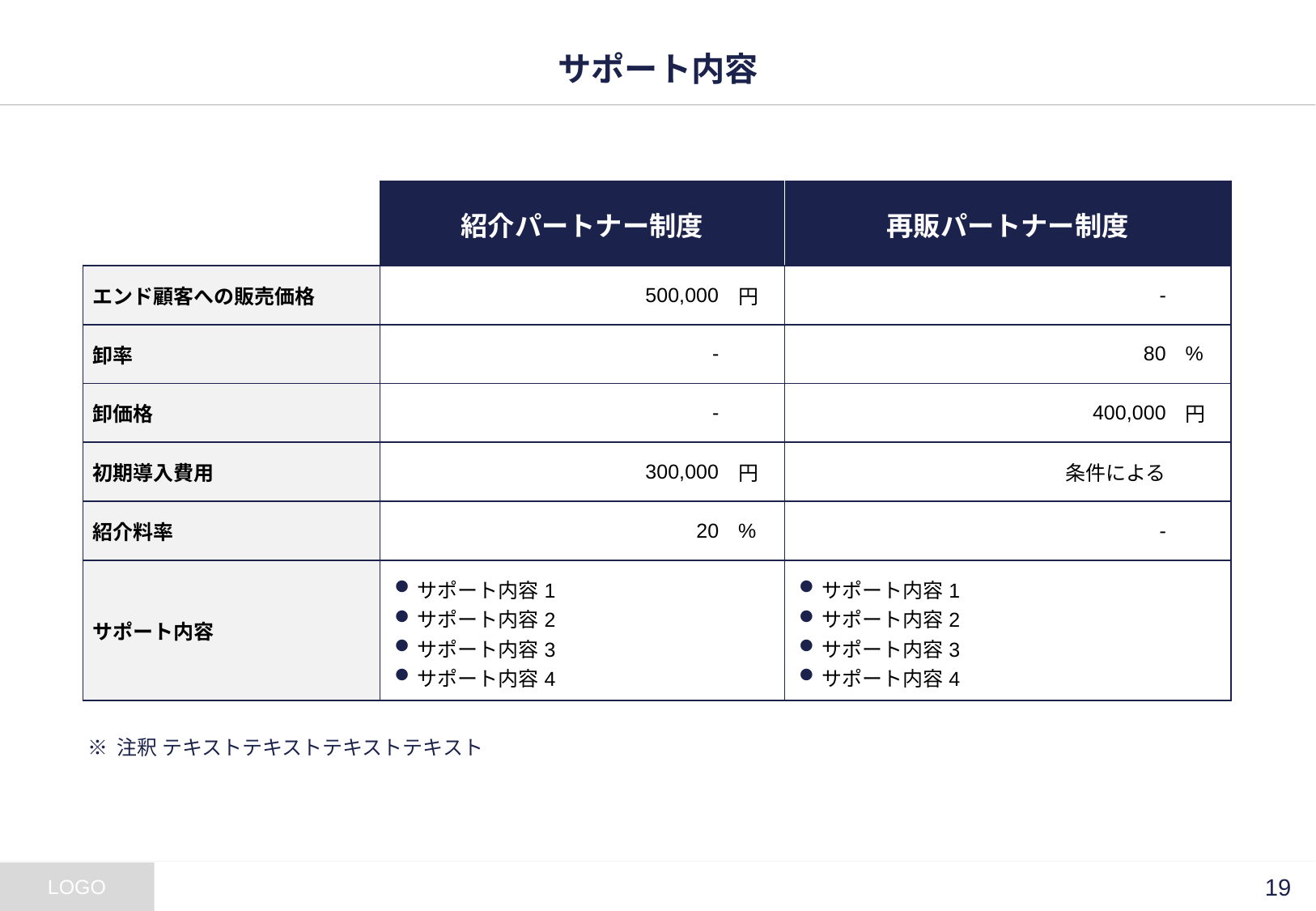

# サポート内容
|  | 紹介パートナー制度 |  | 再販パートナー制度 |  |
| --- | --- | --- | --- | --- |
| エンド顧客への販売価格 | 500,000 | 円 | - |  |
| 卸率 | - |  | 80 | % |
| 卸価格 | - |  | 400,000 | 円 |
| 初期導入費用 | 300,000 | 円 | 条件による |  |
| 紹介料率 | 20 | % | - |  |
| サポート内容 | サポート内容1 サポート内容2 サポート内容3 サポート内容4 |  | サポート内容1 サポート内容2 サポート内容3 サポート内容4 |  |
※ 注釈 テキストテキストテキストテキスト

19